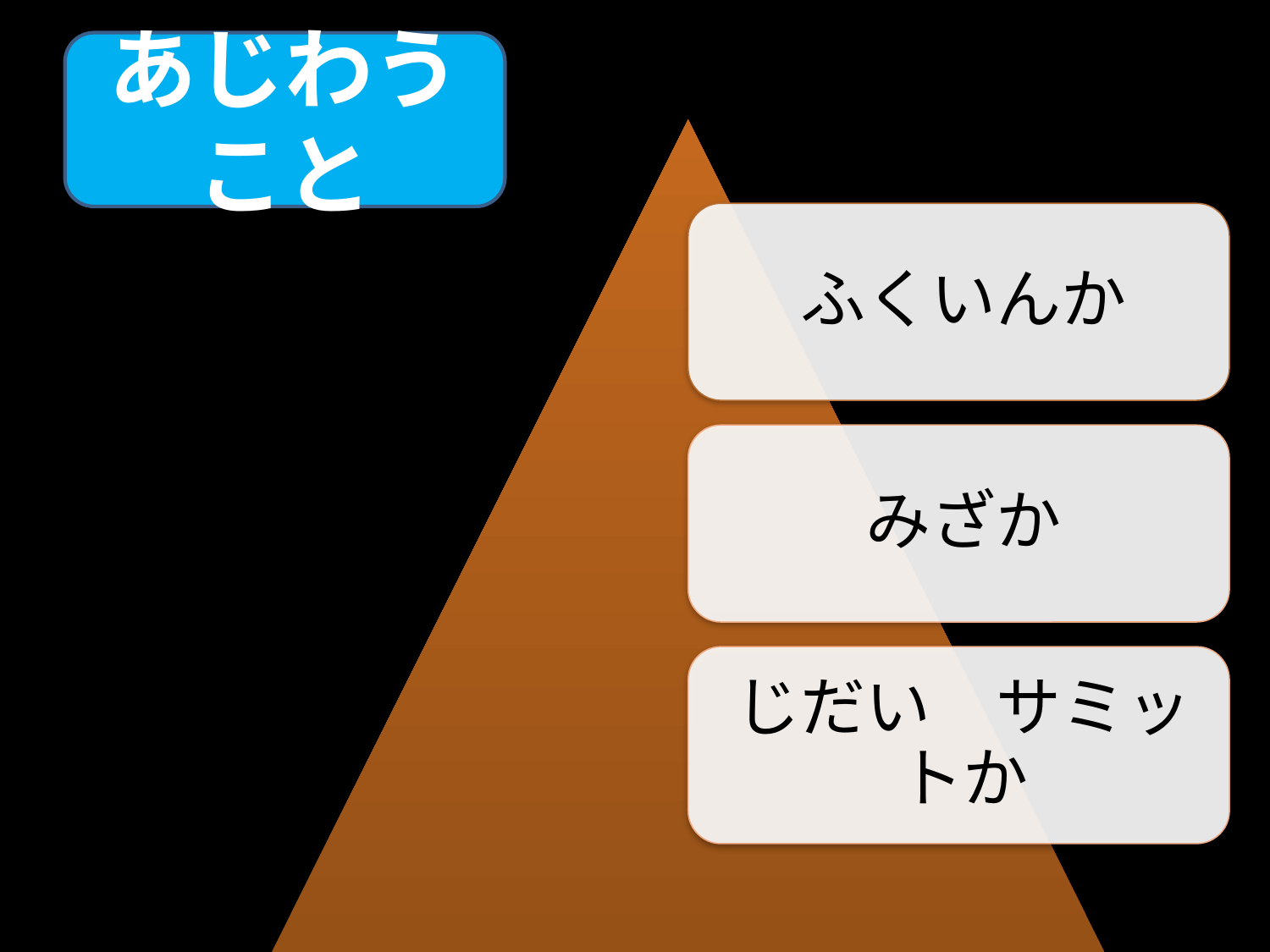

あじわう
こと
ふくいんか
みざか
じだい　サミットか
주는 그리스도시요
살아계신 하나님의
아들이십니다!